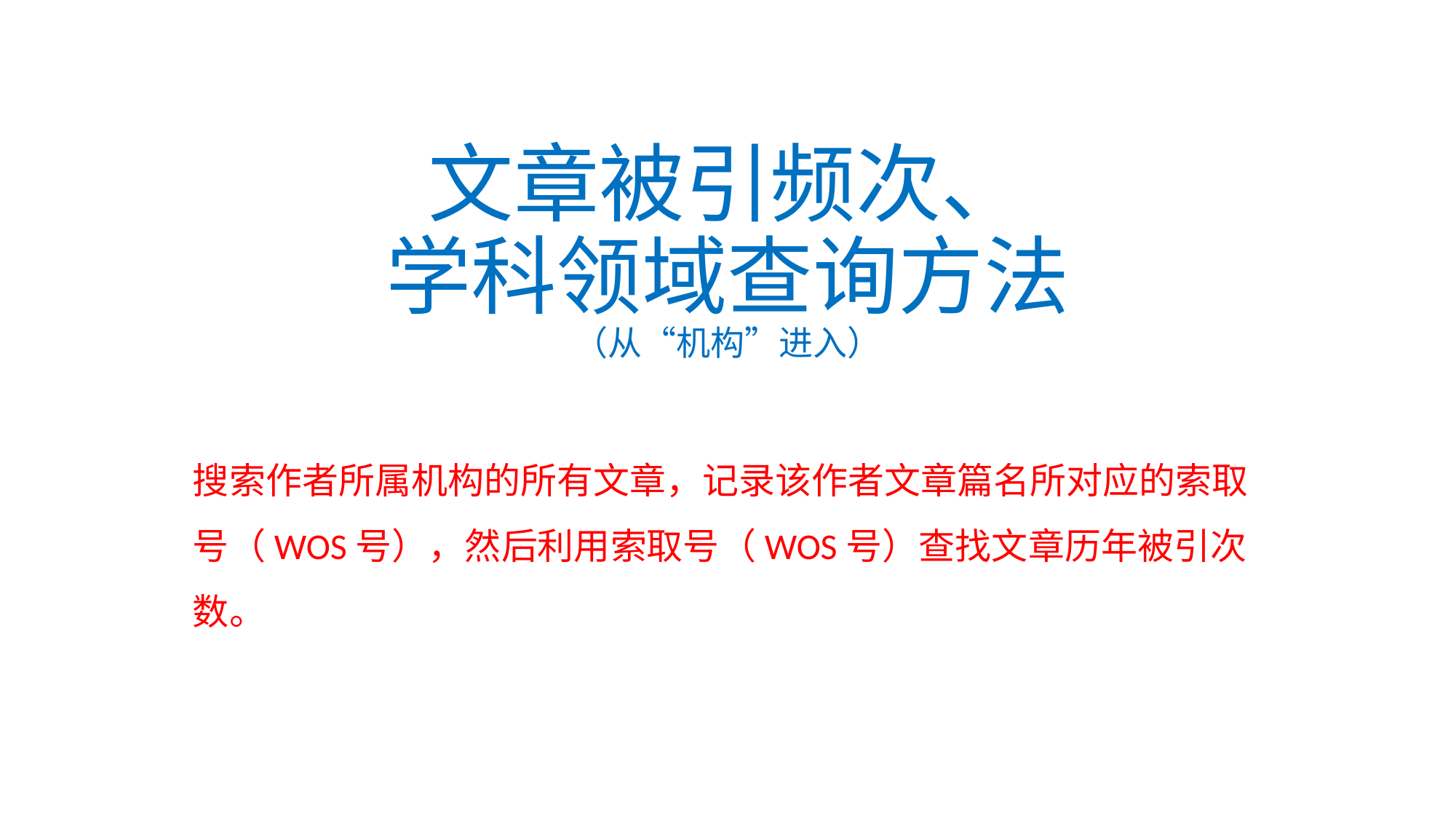

# 文章被引频次、 学科领域查询方法 （从“机构”进入）
搜索作者所属机构的所有文章，记录该作者文章篇名所对应的索取号（WOS号），然后利用索取号（WOS号）查找文章历年被引次数。